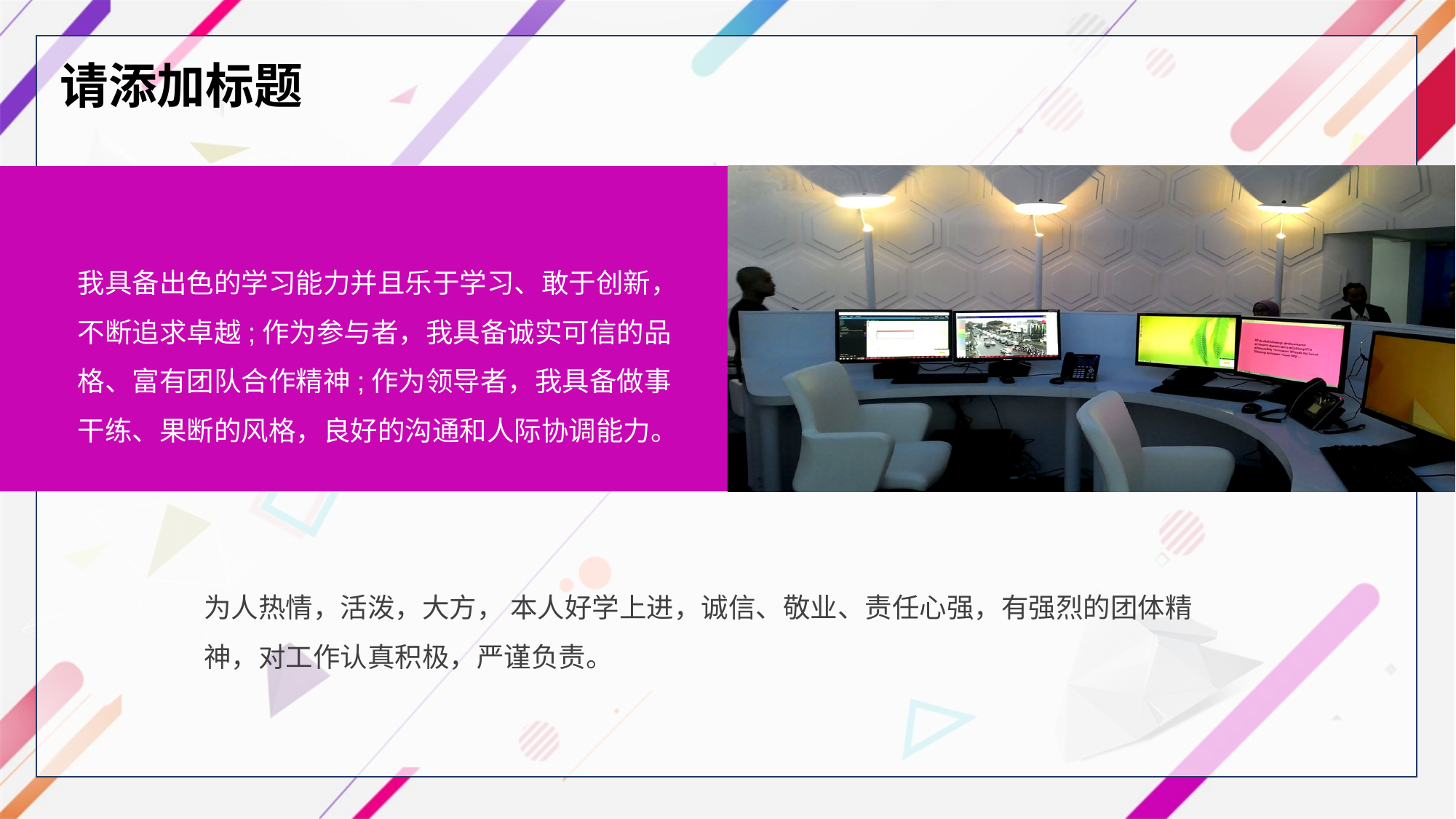

请添加标题

我具备出色的学习能力并且乐于学习、敢于创新，不断追求卓越;作为参与者，我具备诚实可信的品格、富有团队合作精神;作为领导者，我具备做事干练、果断的风格，良好的沟通和人际协调能力。
为人热情，活泼，大方， 本人好学上进，诚信、敬业、责任心强，有强烈的团体精神，对工作认真积极，严谨负责。